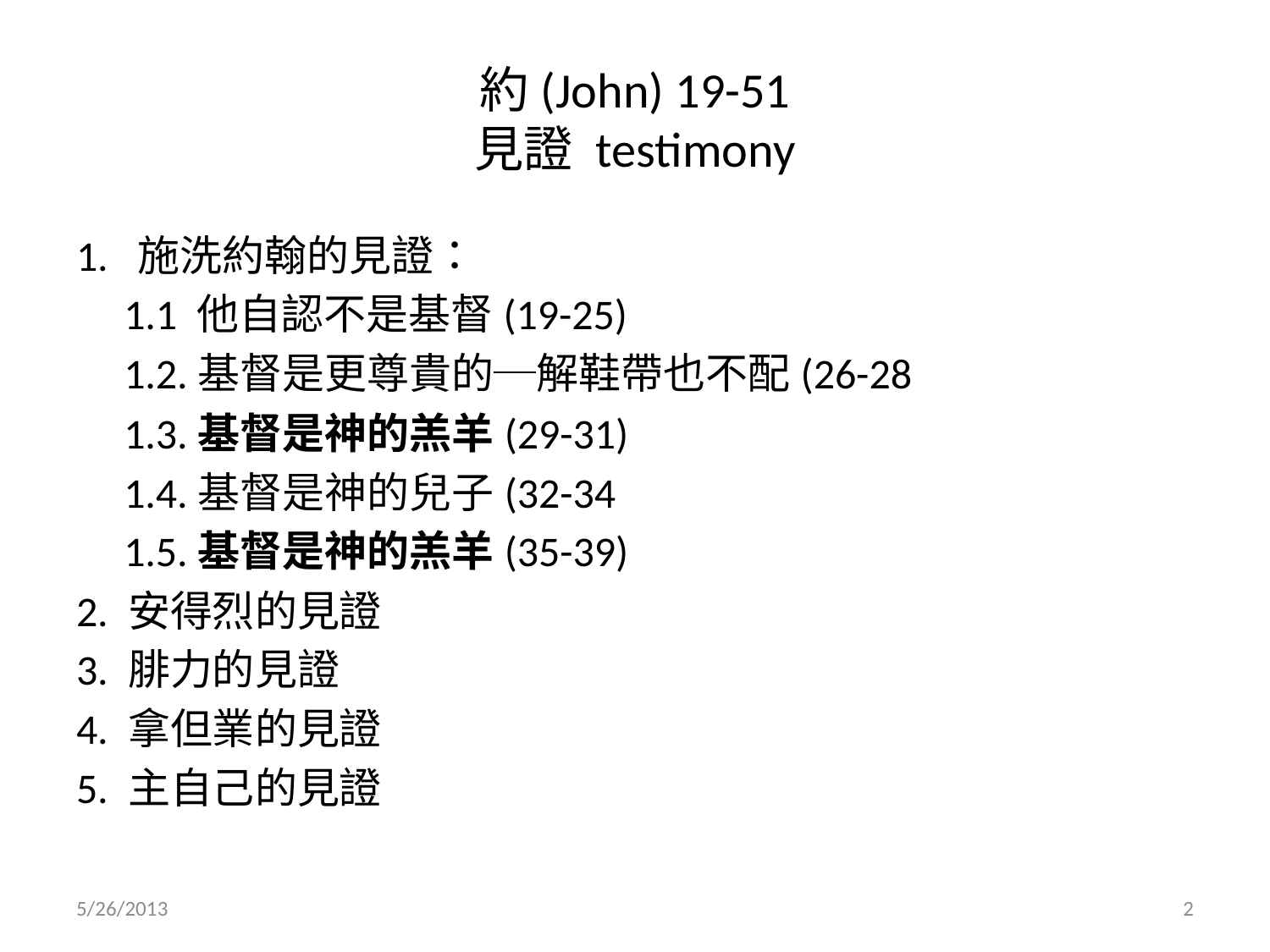

# 約(John) 19-51 見證 testimony
1.  施洗約翰的見證：
     1.1 他自認不是基督(19-25)
     1.2.基督是更尊貴的─解鞋帶也不配(26-28
     1.3.基督是神的羔羊(29-31)
     1.4.基督是神的兒子(32-34
     1.5.基督是神的羔羊(35-39)
2. 安得烈的見證
3. 腓力的見證
4. 拿但業的見證
5. 主自己的見證

5/26/2013
2